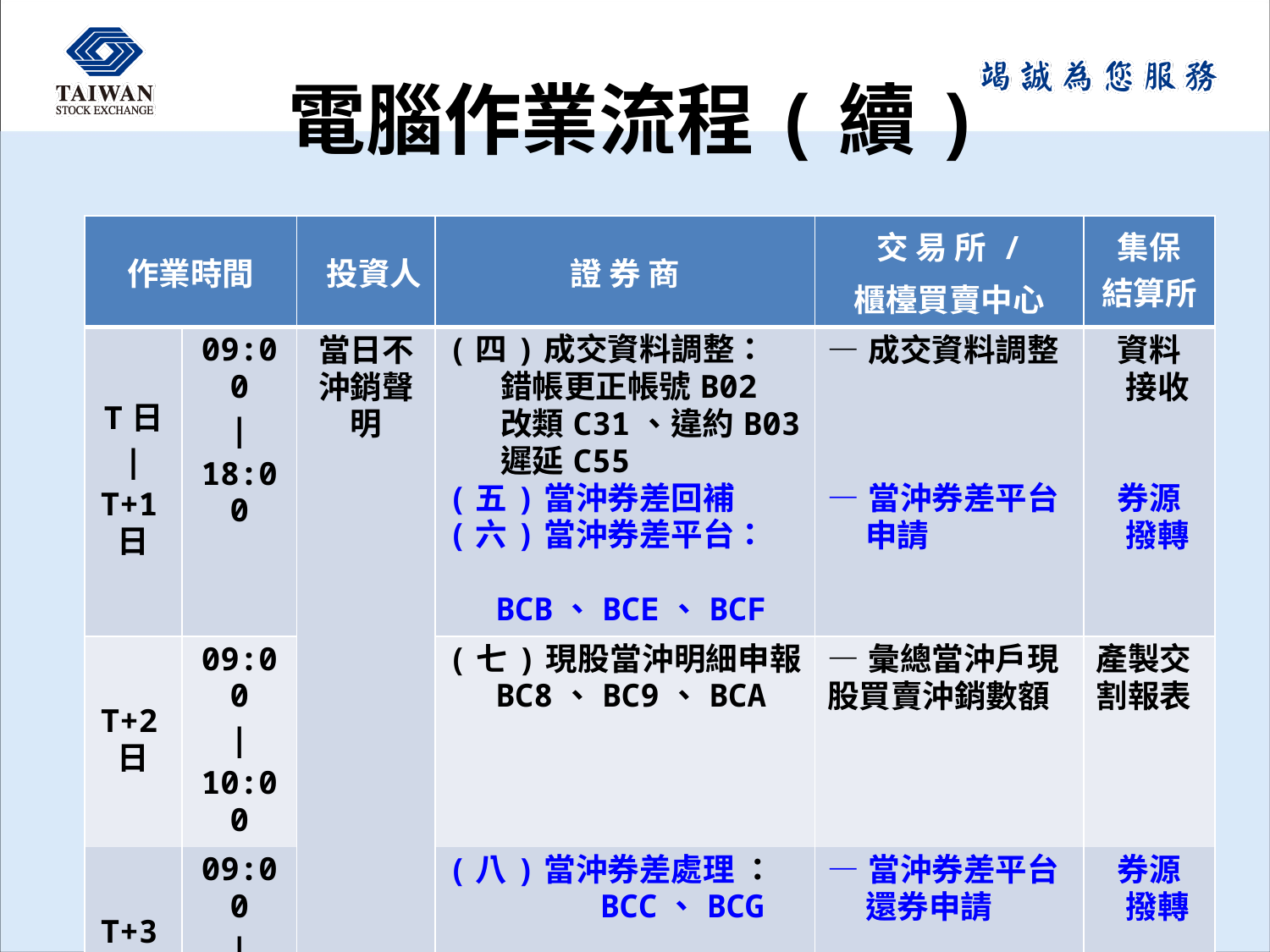

# 電腦作業流程(續)
| 作業時間 |  | 投資人 | 證 券 商 | 交 易 所 / 櫃檯買賣中心 | 集保 結算所 |
| --- | --- | --- | --- | --- | --- |
| T日 | T+1日 | 09:00 | 18:00 | 當日不沖銷聲明 | (四)成交資料調整： 錯帳更正帳號B02 改類C31、違約B03 遲延C55 (五)當沖券差回補 (六)當沖券差平台： BCB、BCE、BCF | —成交資料調整 —當沖券差平台 申請 | 資料 接收 券源 撥轉 |
| T+2日 | 09:00 | 10:00 |  | (七)現股當沖明細申報 BC8、BC9、BCA | —彙總當沖戶現股買賣沖銷數額 | 產製交 割報表 |
| T+3日 | 09:00 | 18:00 |  | (八)當沖券差處理 ： BCC、BCG | —當沖券差平台 還券申請 | 券源 撥轉 |
8